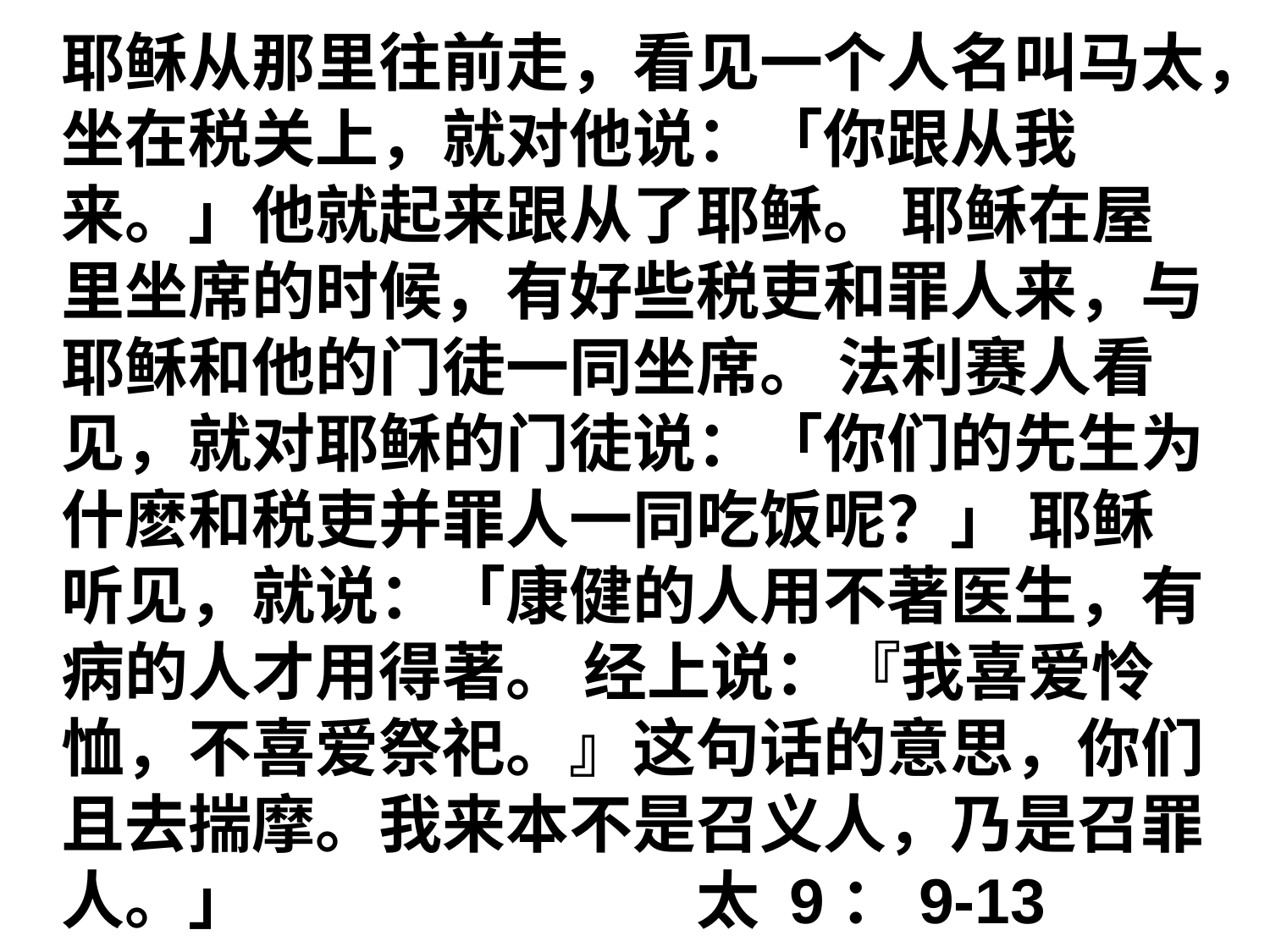

耶稣从那里往前走，看见一个人名叫马太，坐在税关上，就对他说：「你跟从我来。」他就起来跟从了耶稣。 耶稣在屋里坐席的时候，有好些税吏和罪人来，与耶稣和他的门徒一同坐席。 法利赛人看见，就对耶稣的门徒说：「你们的先生为什麽和税吏并罪人一同吃饭呢？」 耶稣听见，就说：「康健的人用不著医生，有病的人才用得著。 经上说：『我喜爱怜恤，不喜爱祭祀。』这句话的意思，你们且去揣摩。我来本不是召义人，乃是召罪人。」 				太 9：9-13